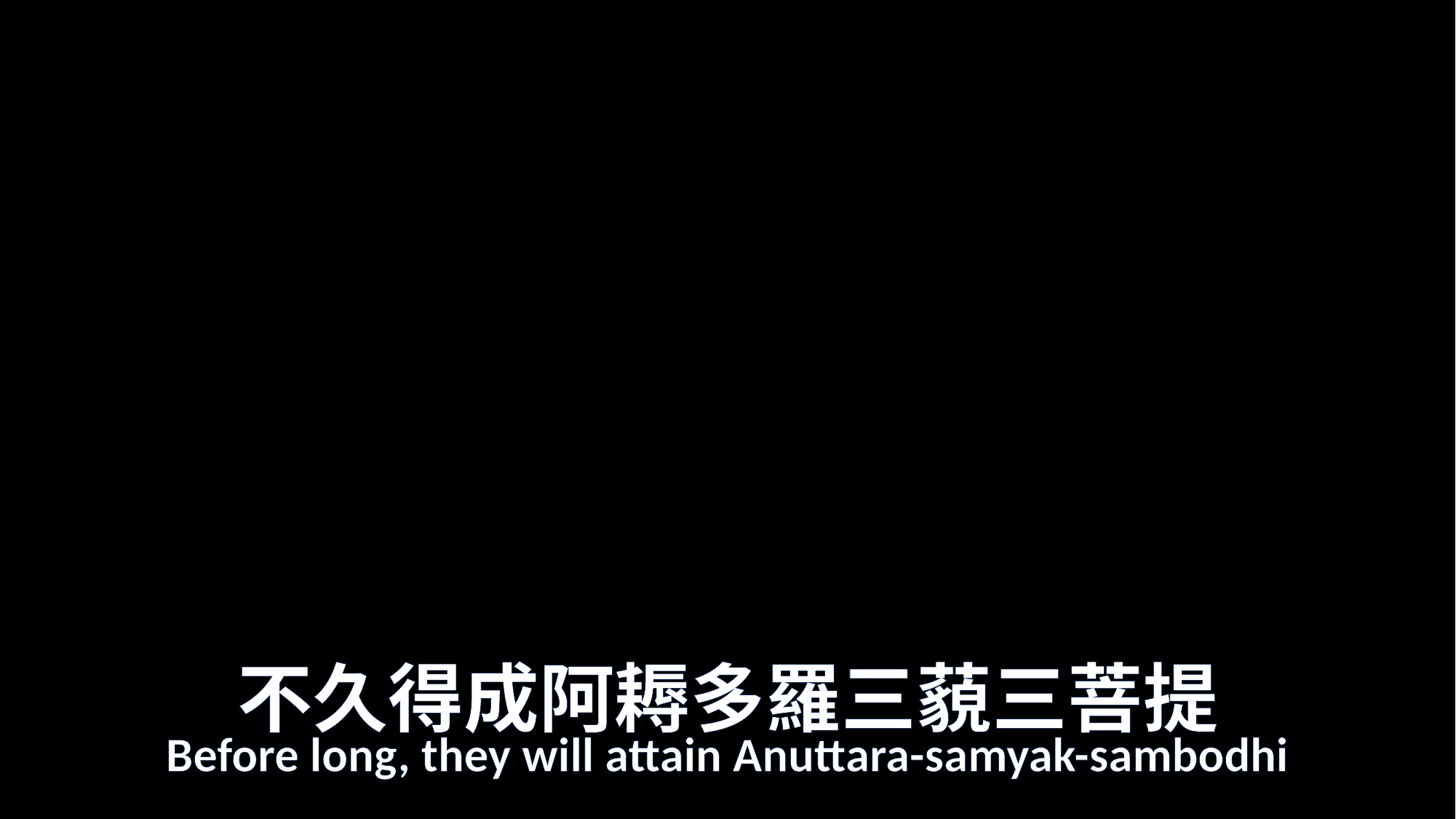

# 不久得成阿耨多羅三藐三菩提
Before long, they will attain Anuttara-samyak-sambodhi